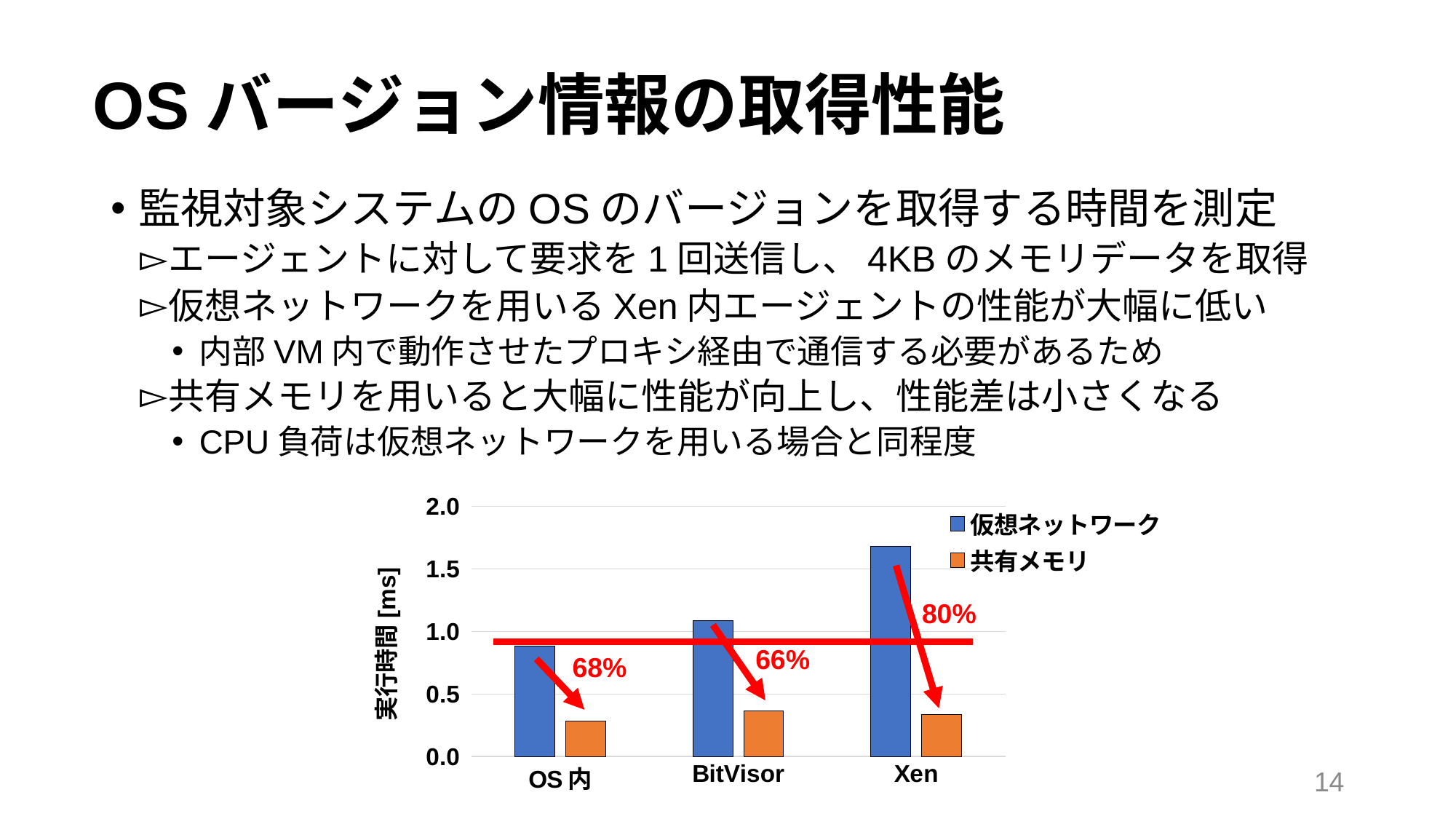

# OSバージョン情報の取得性能
監視対象システムのOSのバージョンを取得する時間を測定
エージェントに対して要求を1回送信し、4KBのメモリデータを取得
仮想ネットワークを用いるXen内エージェントの性能が大幅に低い
内部VM内で動作させたプロキシ経由で通信する必要があるため
共有メモリを用いると大幅に性能が向上し、性能差は小さくなる
CPU負荷は仮想ネットワークを用いる場合と同程度

### Chart

| Category | 仮想ネットワーク | 共有メモリ |
|---|---|---|
| OS内 | 0.8802222222222222 | 0.28288888888888886 |
| BitVisor | 1.0857333333333334 | 0.36295555555555553 |
| Xen | 1.6816666666666664 | 0.3345222222222222 |
80%
66%
68%
14